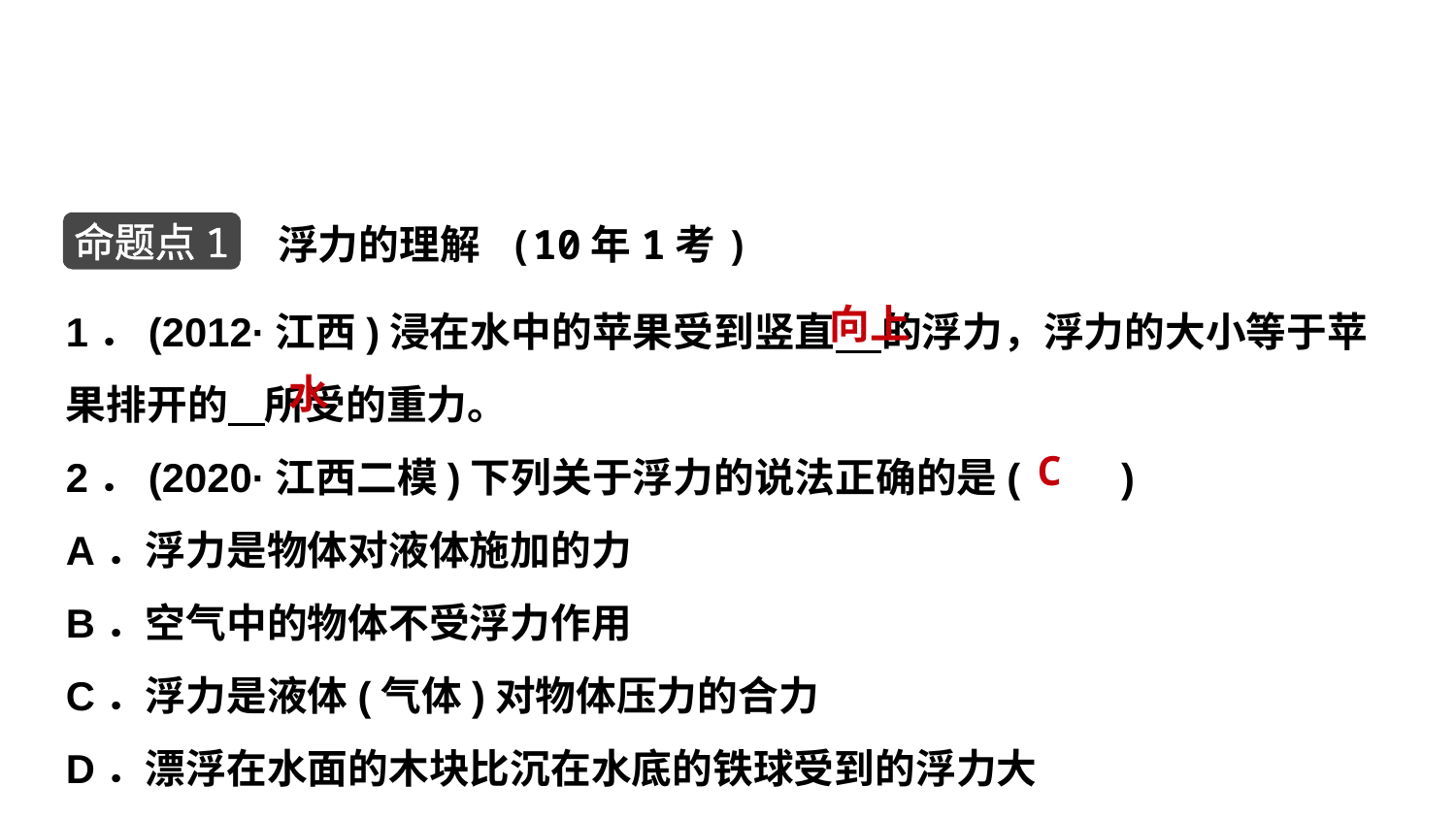

浮力的理解  (10年1考)
命题点1
向上
1．(2012·江西)浸在水中的苹果受到竖直     的浮力，浮力的大小等于苹果排开的    所受的重力。
2．(2020·江西二模)下列关于浮力的说法正确的是(　　)
A．浮力是物体对液体施加的力
B．空气中的物体不受浮力作用
C．浮力是液体(气体)对物体压力的合力
D．漂浮在水面的木块比沉在水底的铁球受到的浮力大
水
C